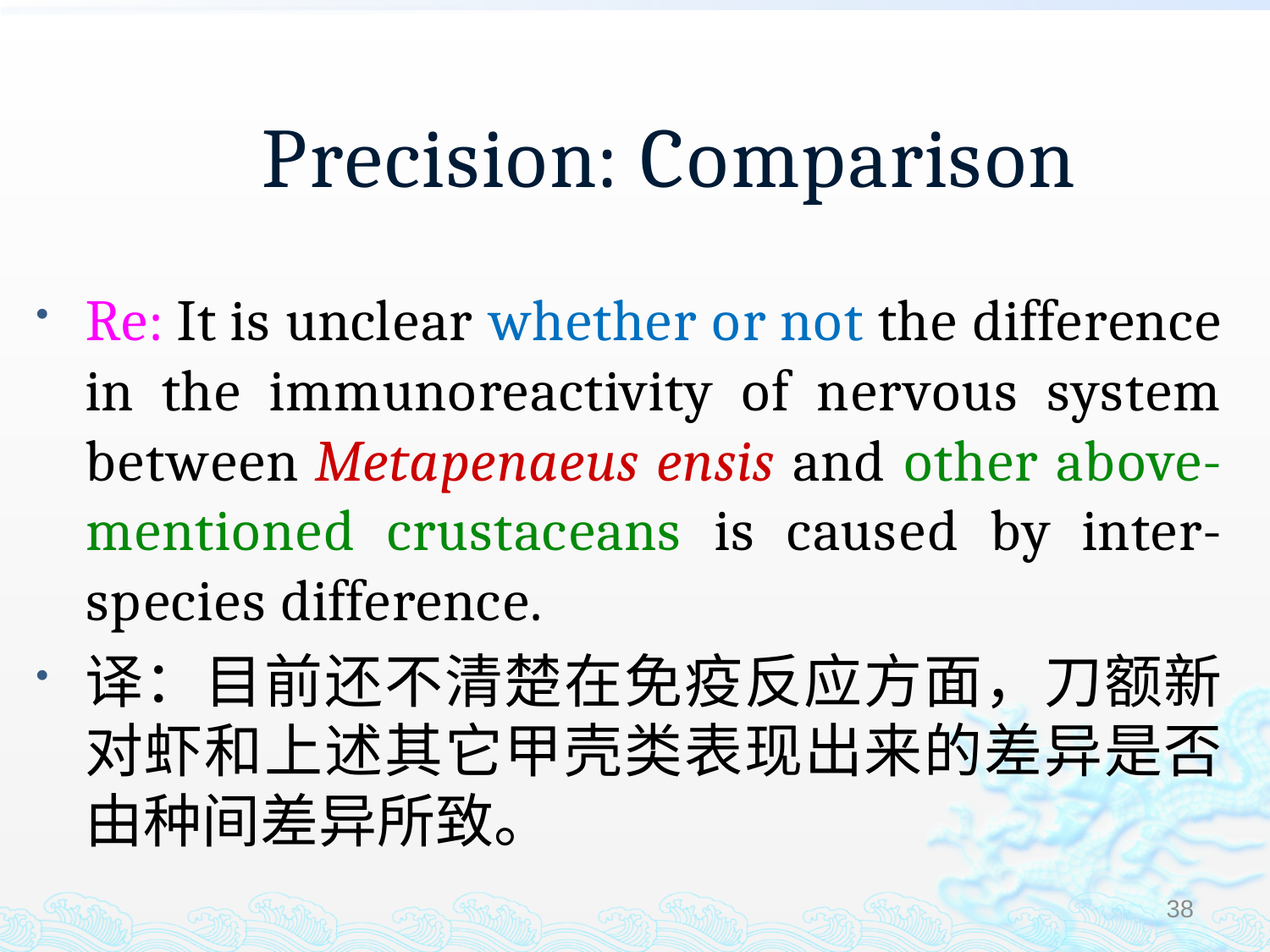

# Precision: Comparison
Re: It is unclear whether or not the difference in the immunoreactivity of nervous system between Metapenaeus ensis and other above-mentioned crustaceans is caused by inter-species difference.
译：目前还不清楚在免疫反应方面，刀额新对虾和上述其它甲壳类表现出来的差异是否由种间差异所致。
38